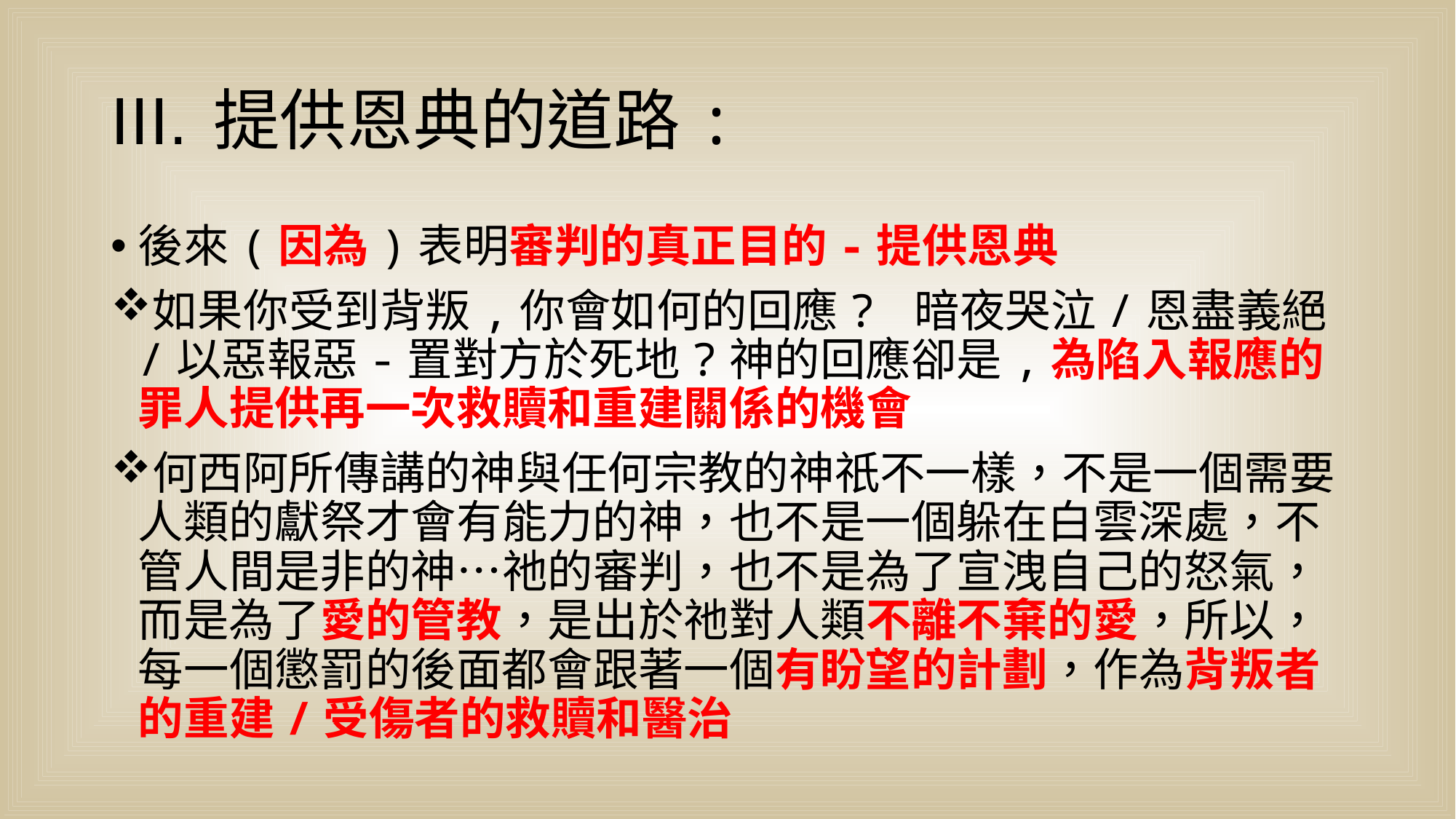

# 提供恩典的道路:
後來(因為)表明審判的真正目的-提供恩典
如果你受到背叛,你會如何的回應? 暗夜哭泣/恩盡義絕/以惡報惡-置對方於死地?神的回應卻是,為陷入報應的罪人提供再一次救贖和重建關係的機會
何西阿所傳講的神與任何宗教的神祇不一樣，不是一個需要人類的獻祭才會有能力的神，也不是一個躲在白雲深處，不管人間是非的神…祂的審判，也不是為了宣洩自己的怒氣，而是為了愛的管教，是出於祂對人類不離不棄的愛，所以，每一個懲罰的後面都會跟著一個有盼望的計劃，作為背叛者的重建/受傷者的救贖和醫治